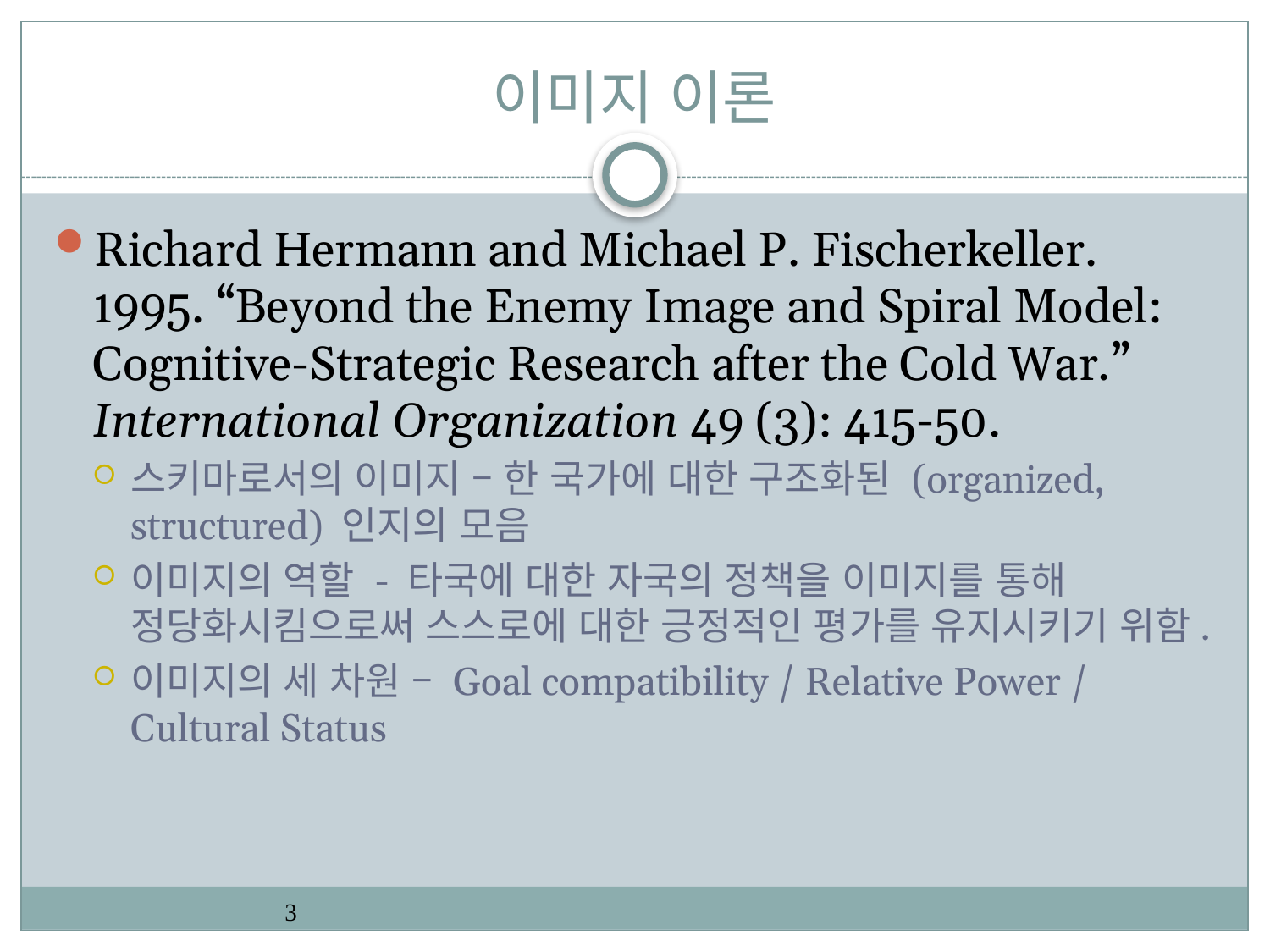

# 이미지 이론
Richard Hermann and Michael P. Fischerkeller. 1995. “Beyond the Enemy Image and Spiral Model: Cognitive-Strategic Research after the Cold War.” International Organization 49 (3): 415-50.
스키마로서의 이미지 – 한 국가에 대한 구조화된 (organized, structured) 인지의 모음
이미지의 역할 - 타국에 대한 자국의 정책을 이미지를 통해 정당화시킴으로써 스스로에 대한 긍정적인 평가를 유지시키기 위함.
이미지의 세 차원 – Goal compatibility / Relative Power / Cultural Status

3